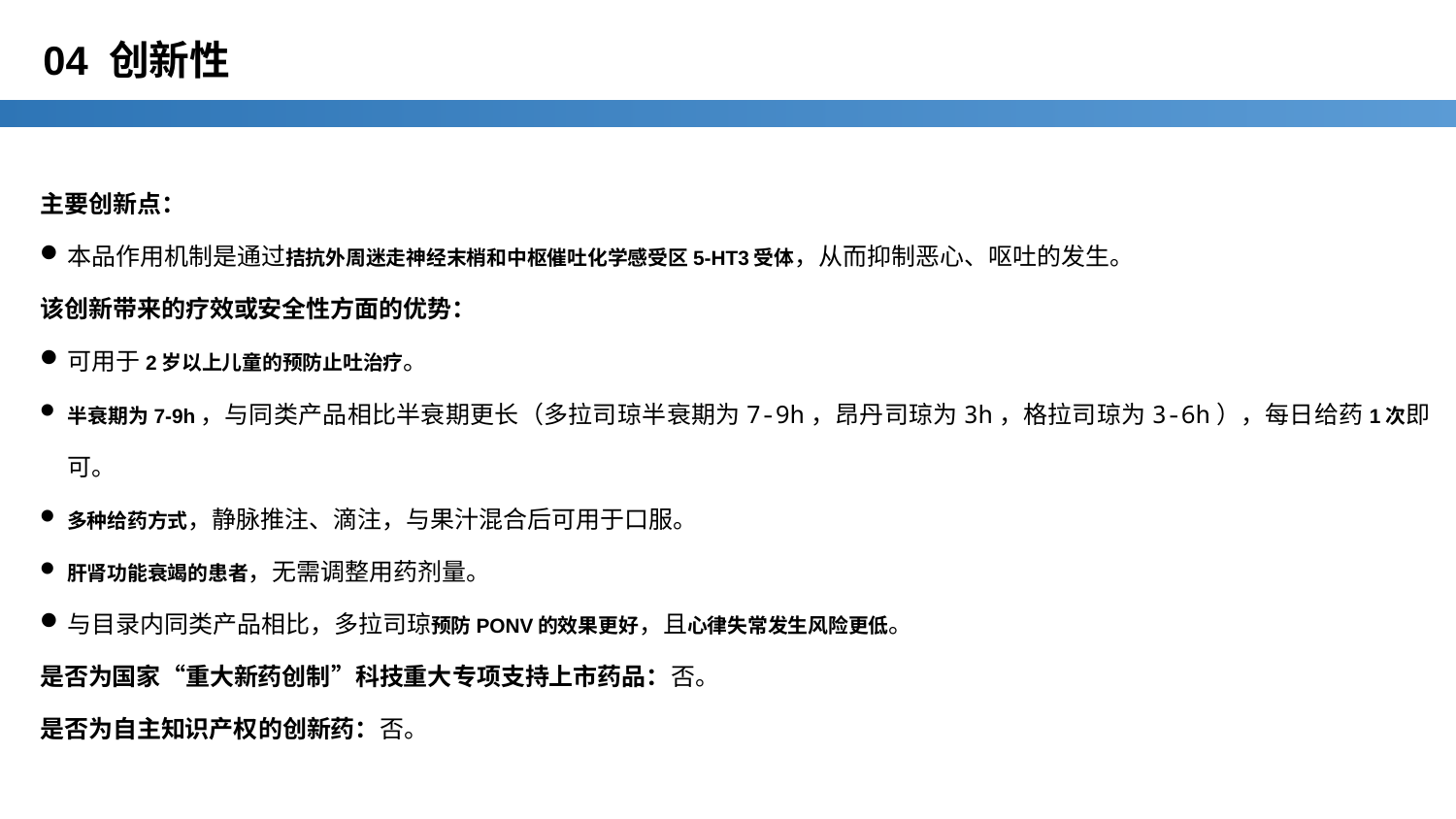

# 04 创新性
主要创新点：
本品作用机制是通过拮抗外周迷走神经末梢和中枢催吐化学感受区5-HT3受体，从而抑制恶心、呕吐的发生。
该创新带来的疗效或安全性方面的优势：
可用于2岁以上儿童的预防止吐治疗。
半衰期为7-9h，与同类产品相比半衰期更长（多拉司琼半衰期为7-9h，昂丹司琼为3h，格拉司琼为3-6h），每日给药1次即可。
多种给药方式，静脉推注、滴注，与果汁混合后可用于口服。
肝肾功能衰竭的患者，无需调整用药剂量。
与目录内同类产品相比，多拉司琼预防PONV的效果更好，且心律失常发生风险更低。
是否为国家“重大新药创制”科技重大专项支持上市药品：否。
是否为自主知识产权的创新药：否。